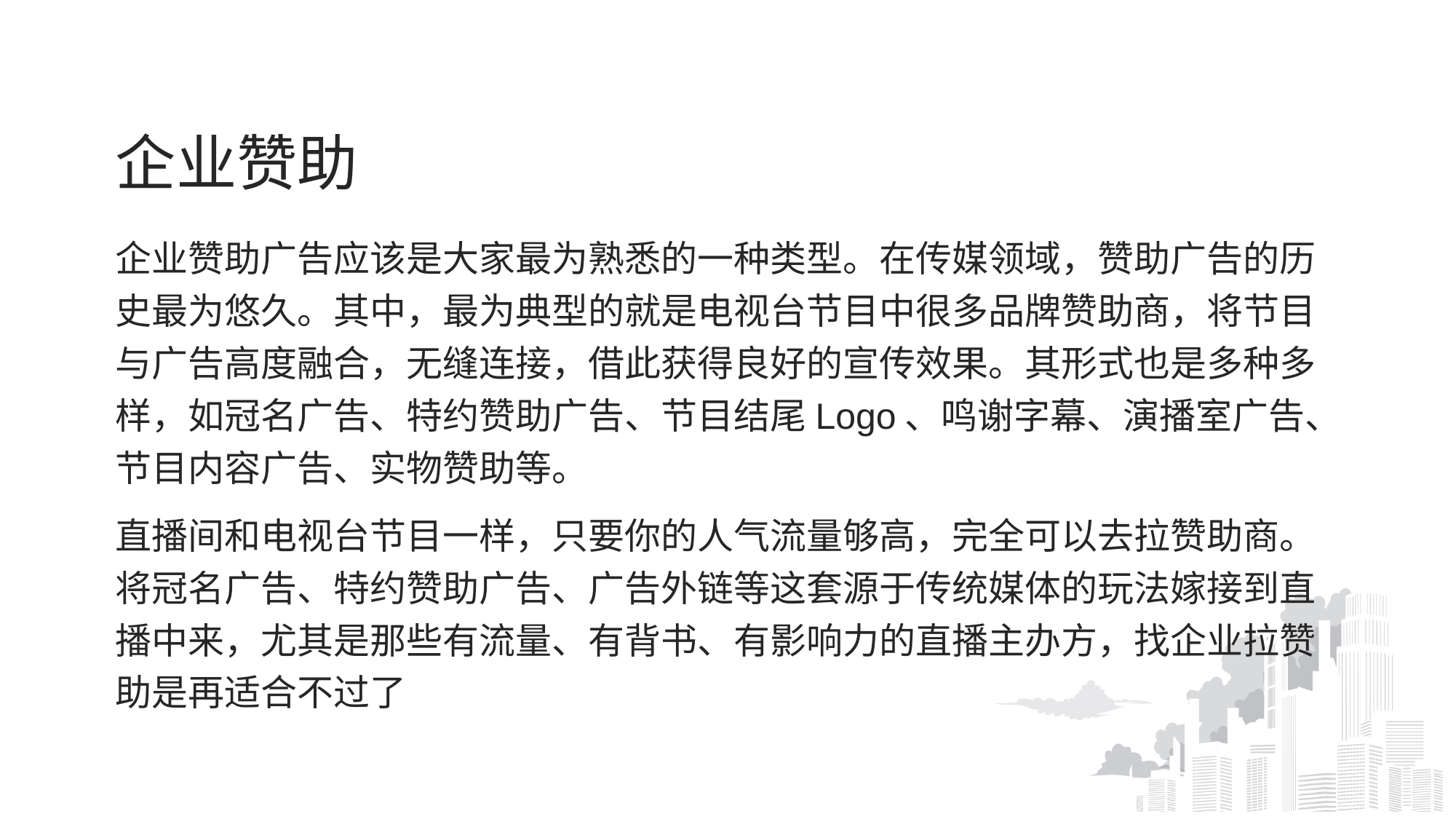

# 企业赞助
企业赞助广告应该是大家最为熟悉的一种类型。在传媒领域，赞助广告的历史最为悠久。其中，最为典型的就是电视台节目中很多品牌赞助商，将节目与广告高度融合，无缝连接，借此获得良好的宣传效果。其形式也是多种多样，如冠名广告、特约赞助广告、节目结尾Logo、鸣谢字幕、演播室广告、节目内容广告、实物赞助等。
直播间和电视台节目一样，只要你的人气流量够高，完全可以去拉赞助商。将冠名广告、特约赞助广告、广告外链等这套源于传统媒体的玩法嫁接到直播中来，尤其是那些有流量、有背书、有影响力的直播主办方，找企业拉赞助是再适合不过了